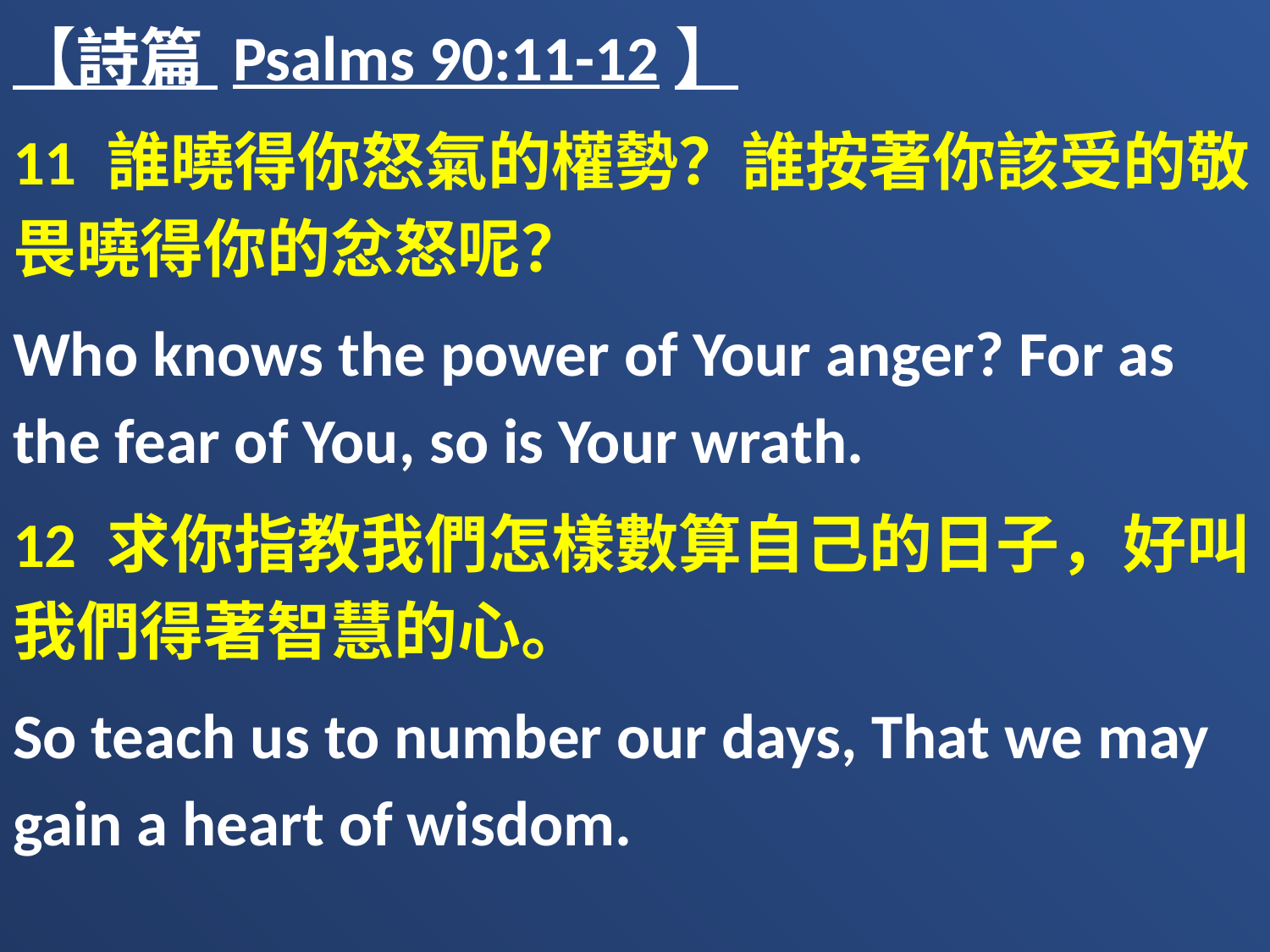

【詩篇 Psalms 90:11-12】
11 誰曉得你怒氣的權勢？誰按著你該受的敬畏曉得你的忿怒呢？
Who knows the power of Your anger? For as the fear of You, so is Your wrath.
12 求你指教我們怎樣數算自己的日子，好叫我們得著智慧的心。
So teach us to number our days, That we may gain a heart of wisdom.